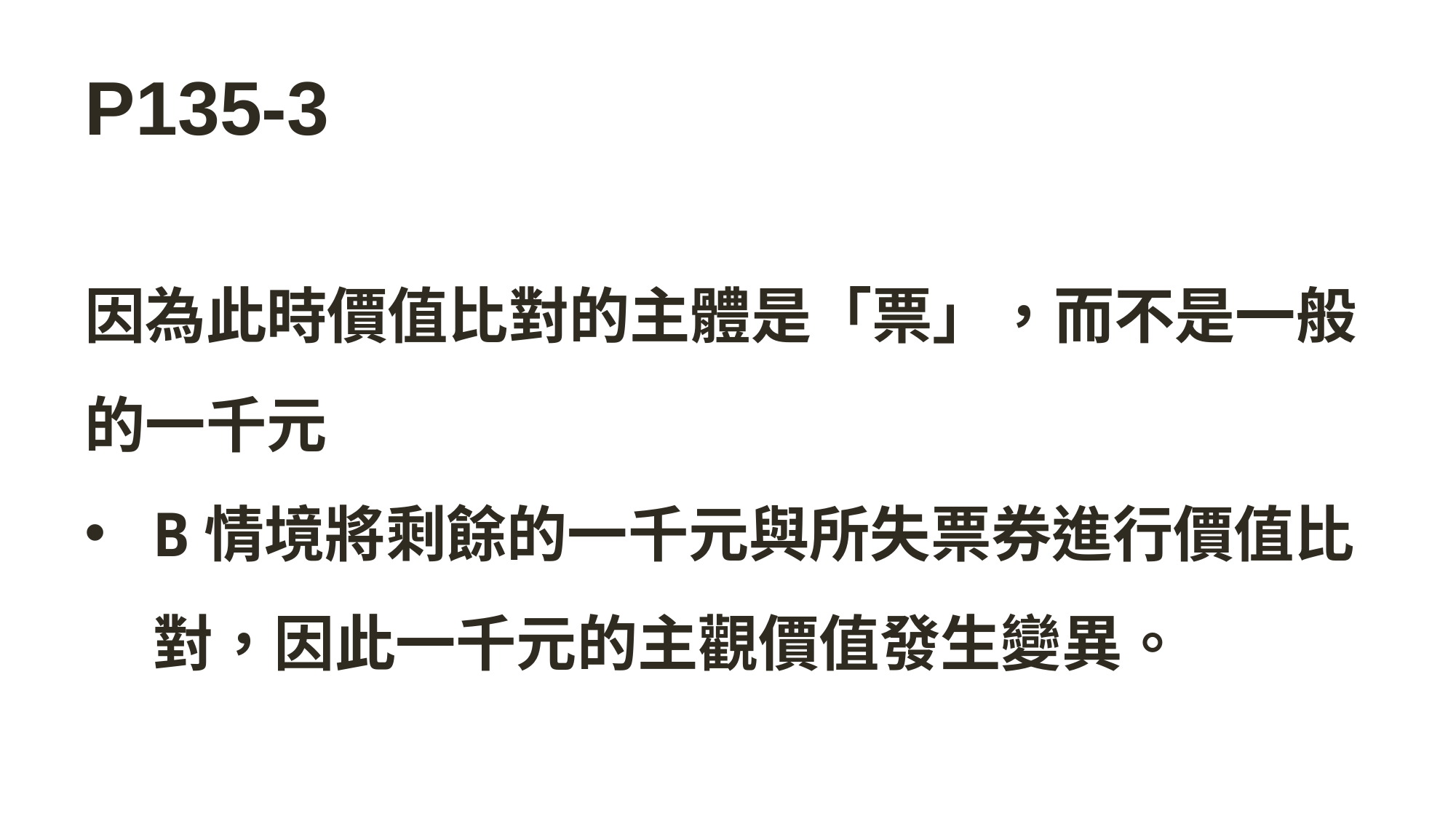

P135-3
因為此時價值比對的主體是「票」，而不是一般的一千元
B情境將剩餘的一千元與所失票券進行價值比對，因此一千元的主觀價值發生變異。